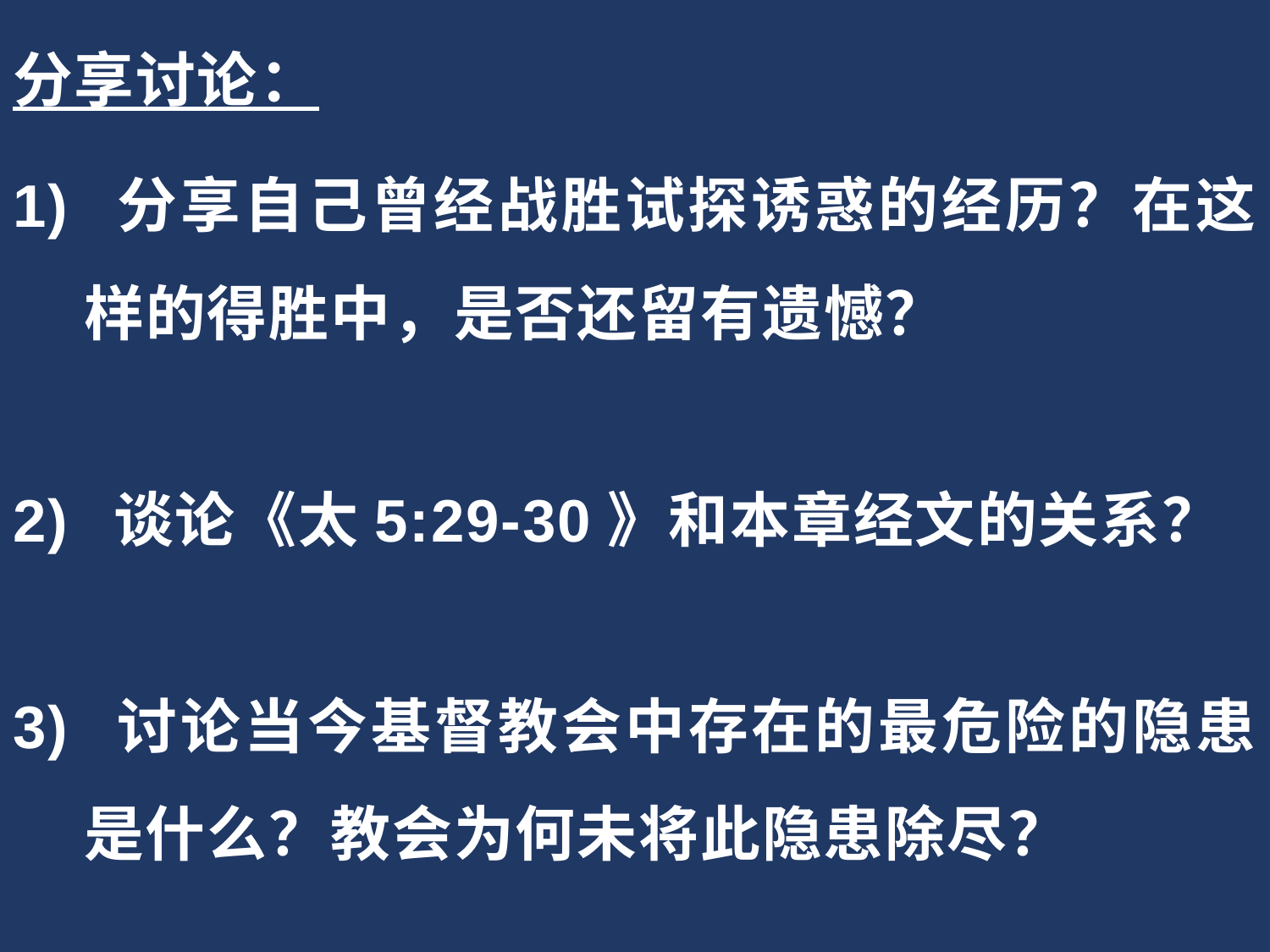

分享讨论：
 分享自己曾经战胜试探诱惑的经历？在这样的得胜中，是否还留有遗憾？

 谈论《太5:29-30》和本章经文的关系？

 讨论当今基督教会中存在的最危险的隐患是什么？教会为何未将此隐患除尽？